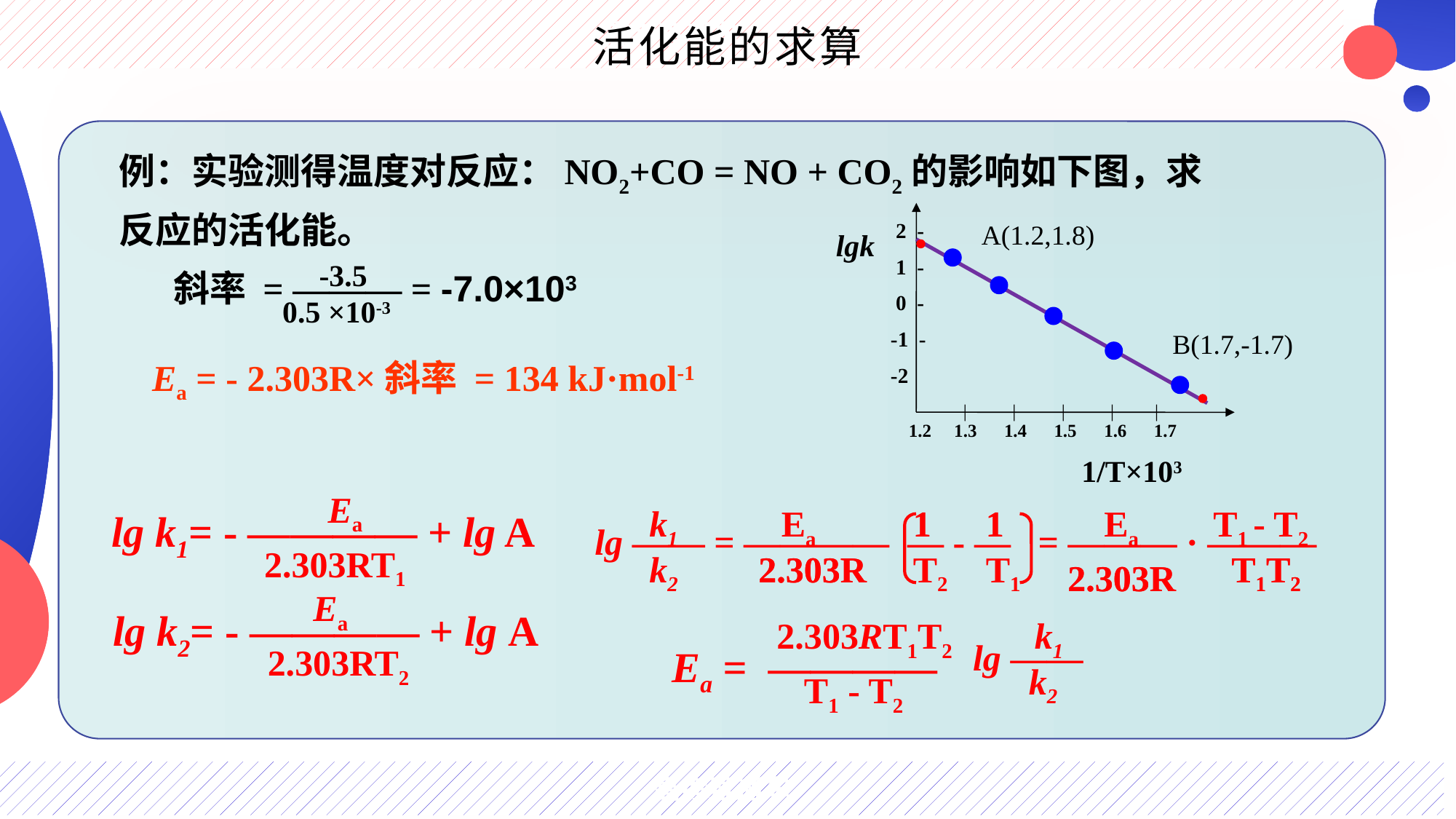

高考直通车
# 活化能的求算

例：实验测得温度对反应：NO2+CO = NO + CO2的影响如下图，求反应的活化能。

 2  -
 1  -
 0  -
-1  -
-2
A(1.2,1.8)
lgk

B(1.7,-1.7)

            |          |          |          |         |
1.2     1.3      1.4      1.5      1.6      1.7

1/T×103
    -3.5
斜率 = ——— = -7.0×103
0.5 ×10-3
Ea = - 2.303R×斜率 = 134 kJ·mol-1
Ea
lg k1= - ———— + lg A
2.303RT1
k1
   Ea

1
1
Ea
T1 - T2
           lg —— = ————  — - —   = ——— · ———
k2
2.303R
T2
T1
T1T2
2.303R

1
1
2.303R
T1T2
2.303R

   Ea
lg k2= - ———— + lg A
    2.303RT2
2.303RT1T2
 k1
        lg ——
Ea =  ————
k2
T1 - T2
高考直通车